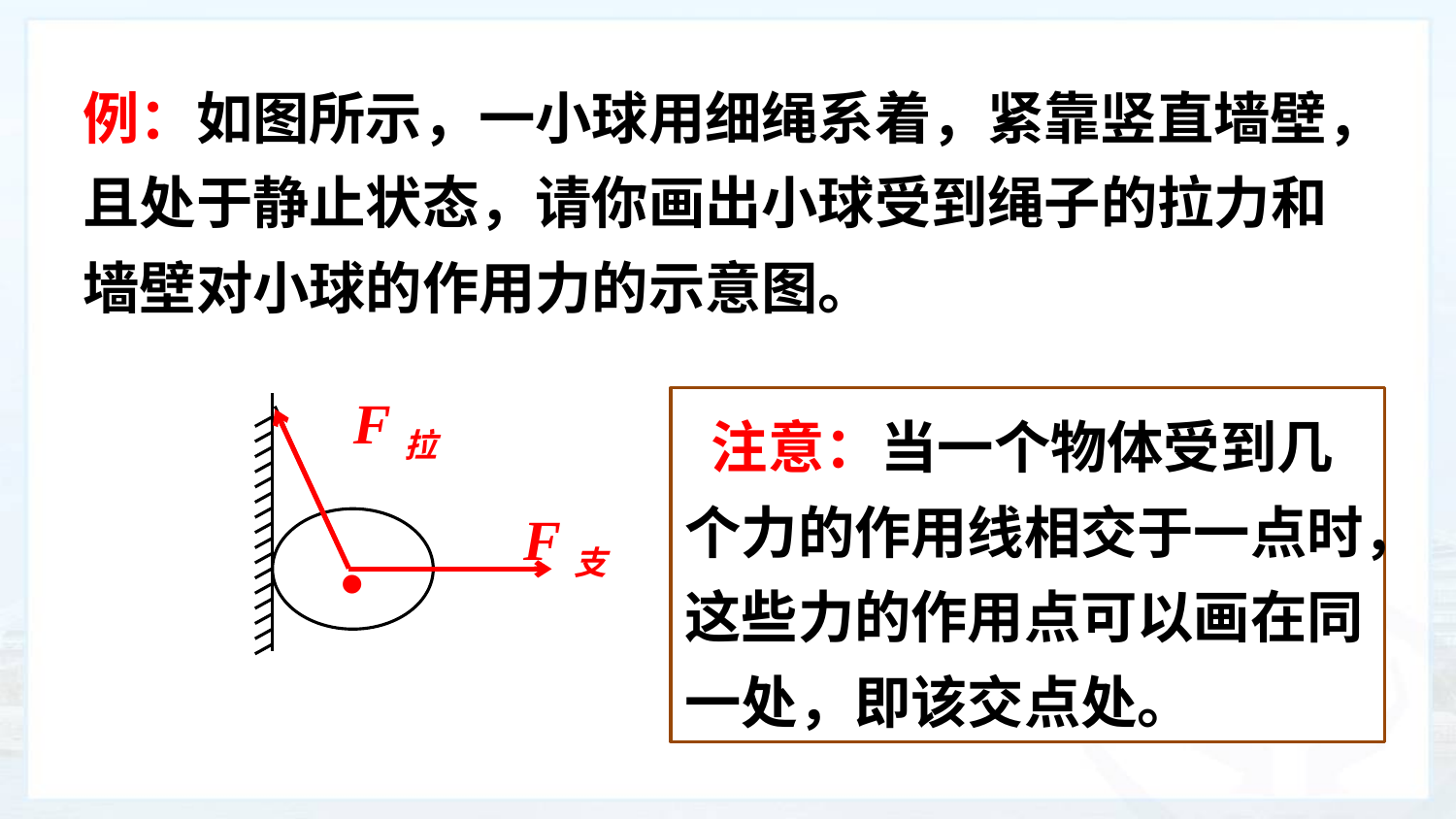

例：如图所示，一小球用细绳系着，紧靠竖直墙壁，且处于静止状态，请你画出小球受到绳子的拉力和墙壁对小球的作用力的示意图。
F拉
 注意：当一个物体受到几个力的作用线相交于一点时，这些力的作用点可以画在同一处，即该交点处。

F支
•